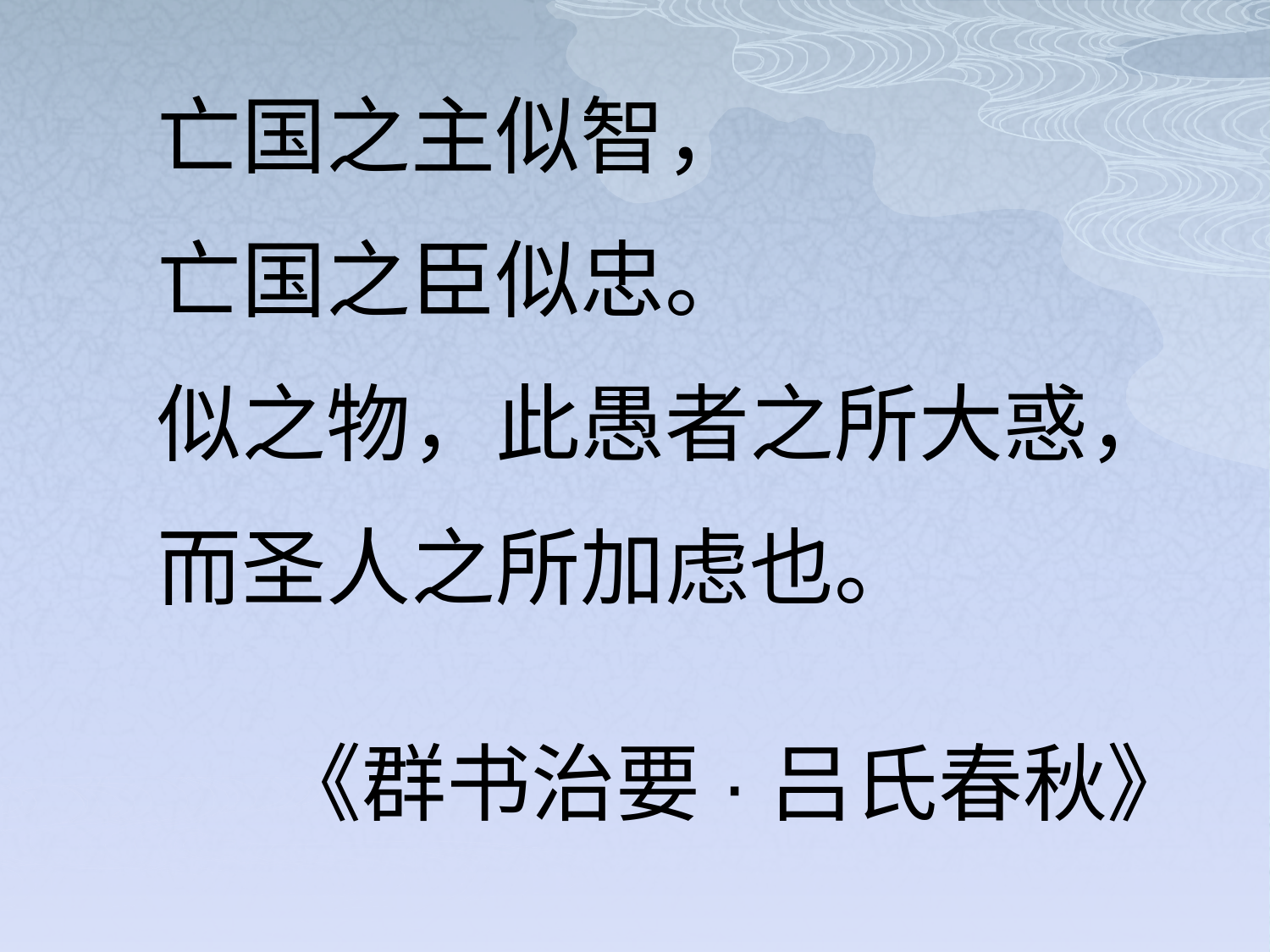

亡国之主似智，
亡国之臣似忠。
似之物，此愚者之所大惑，
而圣人之所加虑也。

《群书治要·吕氏春秋》